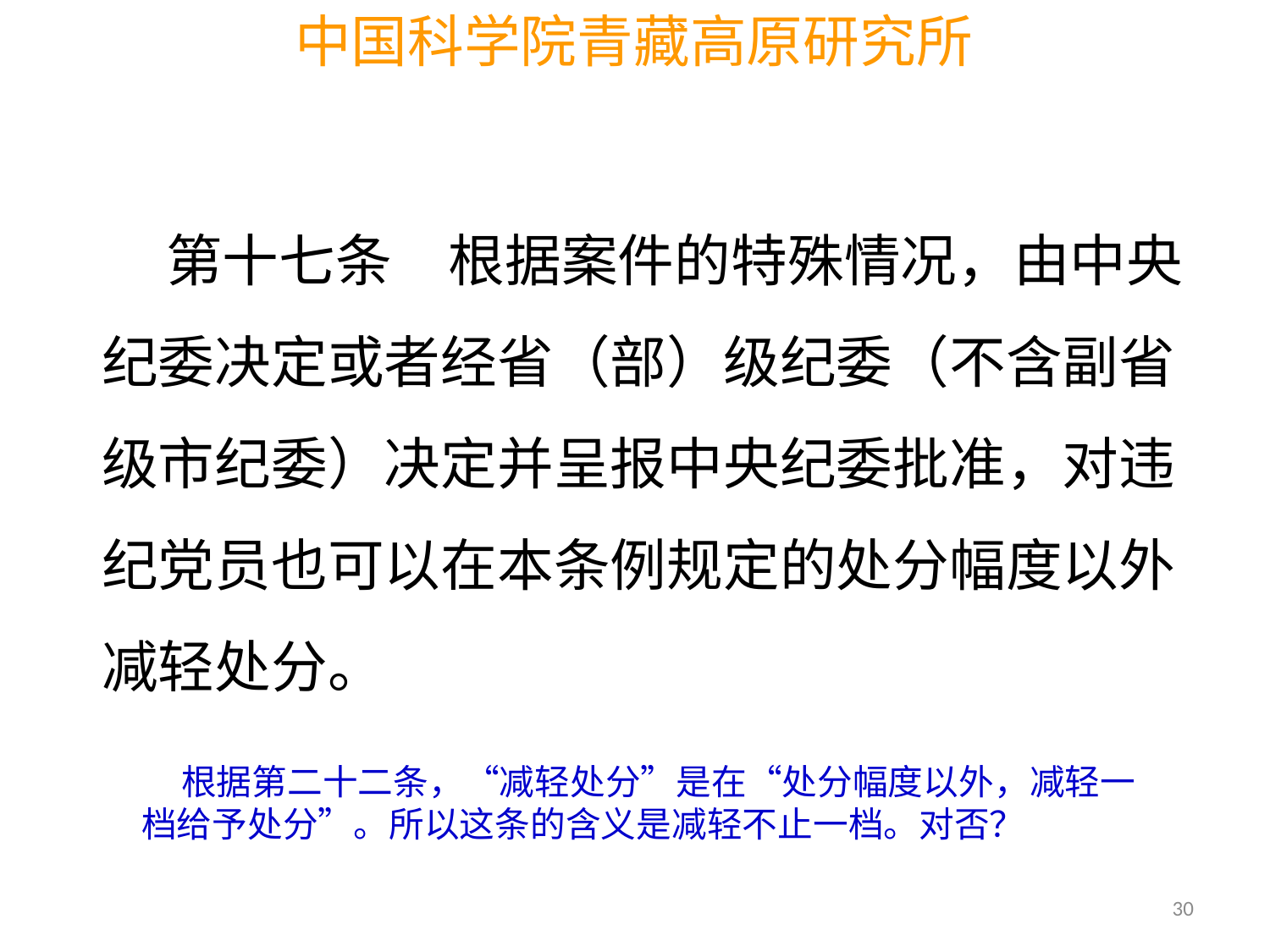

第十七条　根据案件的特殊情况，由中央纪委决定或者经省（部）级纪委（不含副省级市纪委）决定并呈报中央纪委批准，对违纪党员也可以在本条例规定的处分幅度以外减轻处分。
    根据第二十二条，“减轻处分”是在“处分幅度以外，减轻一档给予处分”。所以这条的含义是减轻不止一档。对否？
30